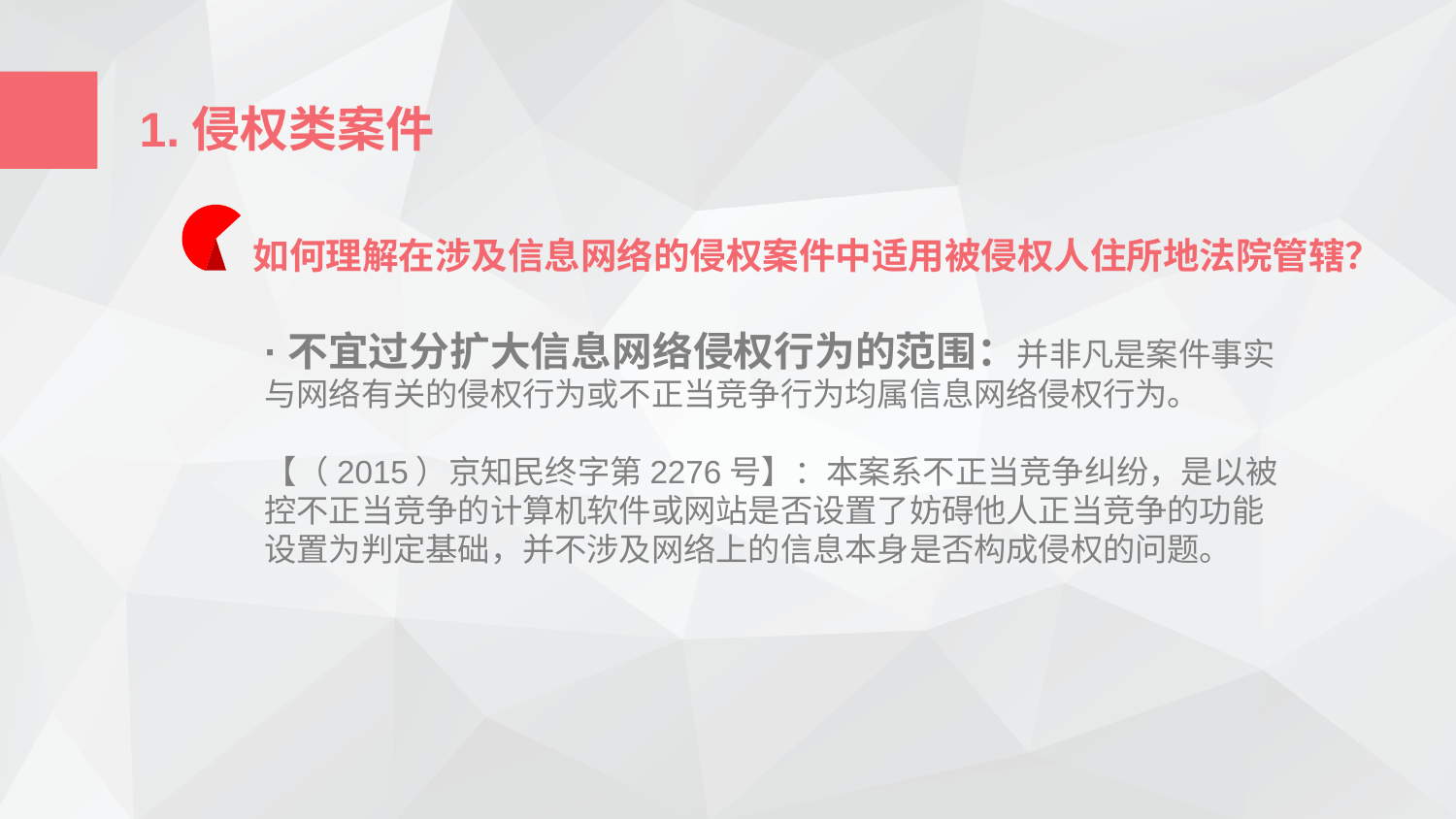

1.侵权类案件

如何理解在涉及信息网络的侵权案件中适用被侵权人住所地法院管辖？
·不宜过分扩大信息网络侵权行为的范围：并非凡是案件事实与网络有关的侵权行为或不正当竞争行为均属信息网络侵权行为。

【（2015）京知民终字第2276号】：本案系不正当竞争纠纷，是以被控不正当竞争的计算机软件或网站是否设置了妨碍他人正当竞争的功能设置为判定基础，并不涉及网络上的信息本身是否构成侵权的问题。